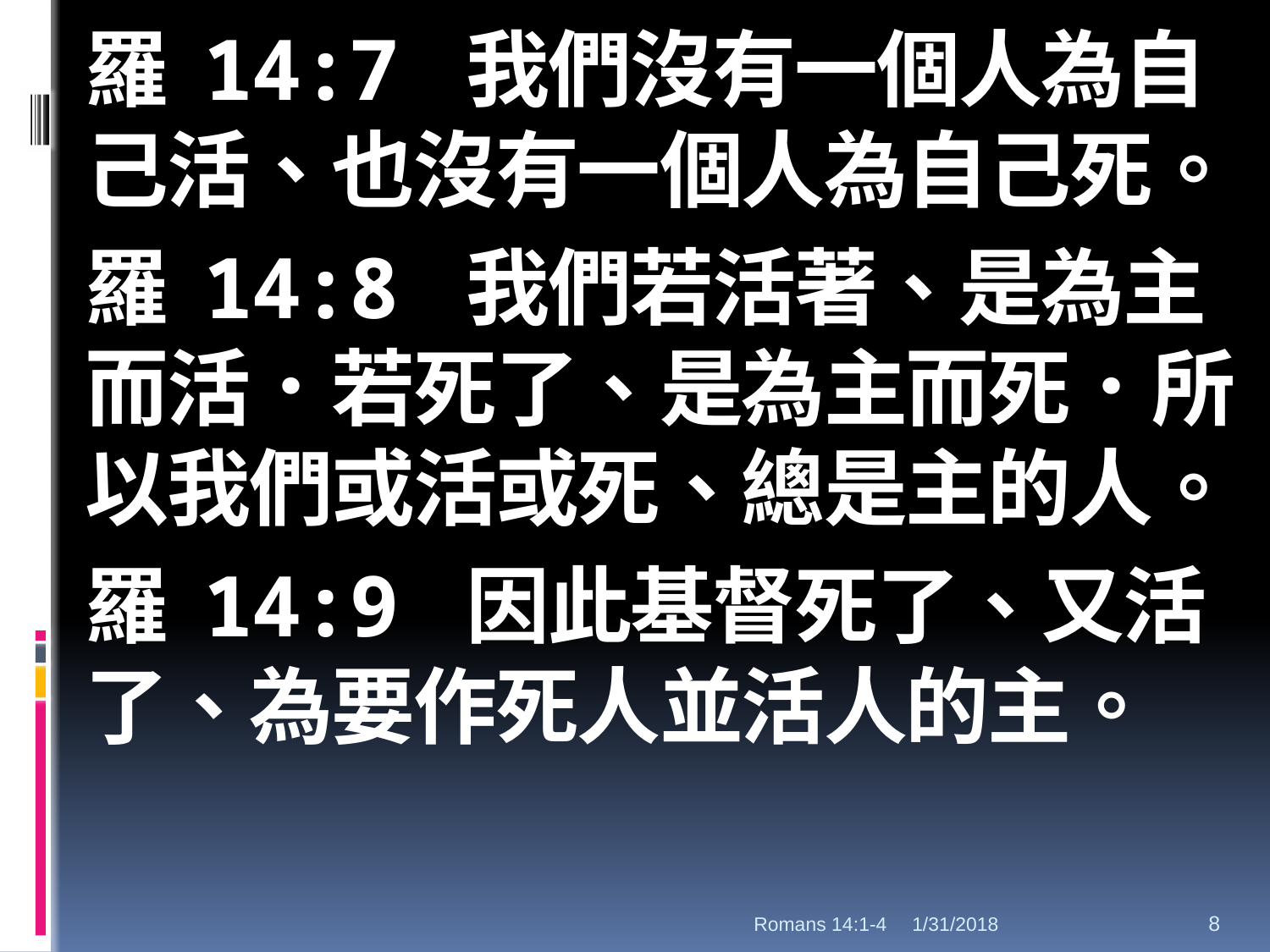

羅 14:7 我們沒有一個人為自己活、也沒有一個人為自己死。
羅 14:8 我們若活著、是為主而活．若死了、是為主而死．所以我們或活或死、總是主的人。
羅 14:9 因此基督死了、又活了、為要作死人並活人的主。

#
Romans 14:1-4
1/31/2018
8